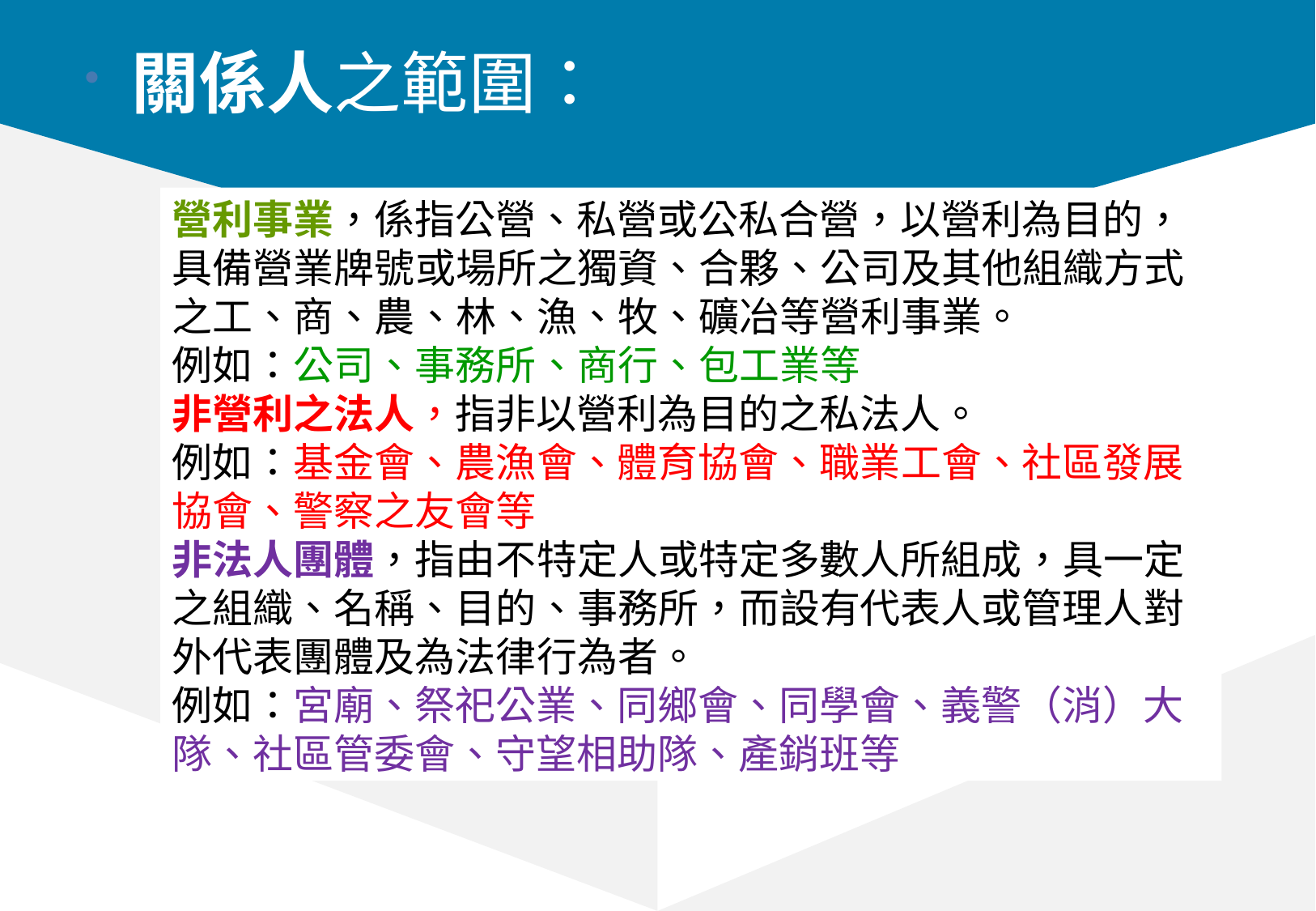

關係人之範圍：
營利事業，係指公營、私營或公私合營，以營利為目的，具備營業牌號或場所之獨資、合夥、公司及其他組織方式之工、商、農、林、漁、牧、礦冶等營利事業。
例如：公司、事務所、商行、包工業等
非營利之法人，指非以營利為目的之私法人。
例如：基金會、農漁會、體育協會、職業工會、社區發展協會、警察之友會等
非法人團體，指由不特定人或特定多數人所組成，具一定之組織、名稱、目的、事務所，而設有代表人或管理人對外代表團體及為法律行為者。
例如：宮廟、祭祀公業、同鄉會、同學會、義警（消）大隊、社區管委會、守望相助隊、產銷班等